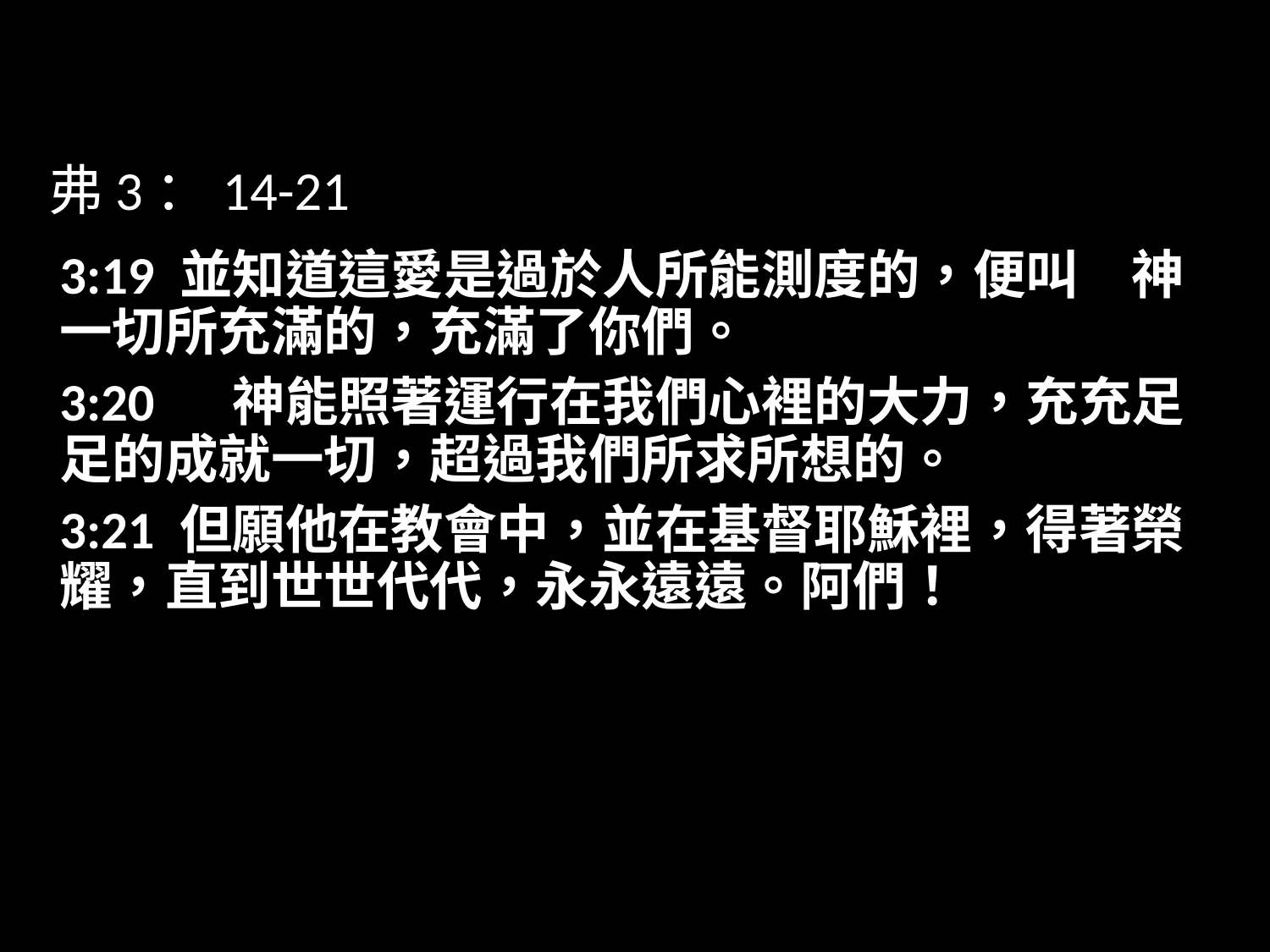

# 弗3：14-21
3:19 並知道這愛是過於人所能測度的，便叫　神一切所充滿的，充滿了你們。
3:20 　神能照著運行在我們心裡的大力，充充足足的成就一切，超過我們所求所想的。
3:21 但願他在教會中，並在基督耶穌裡，得著榮耀，直到世世代代，永永遠遠。阿們！